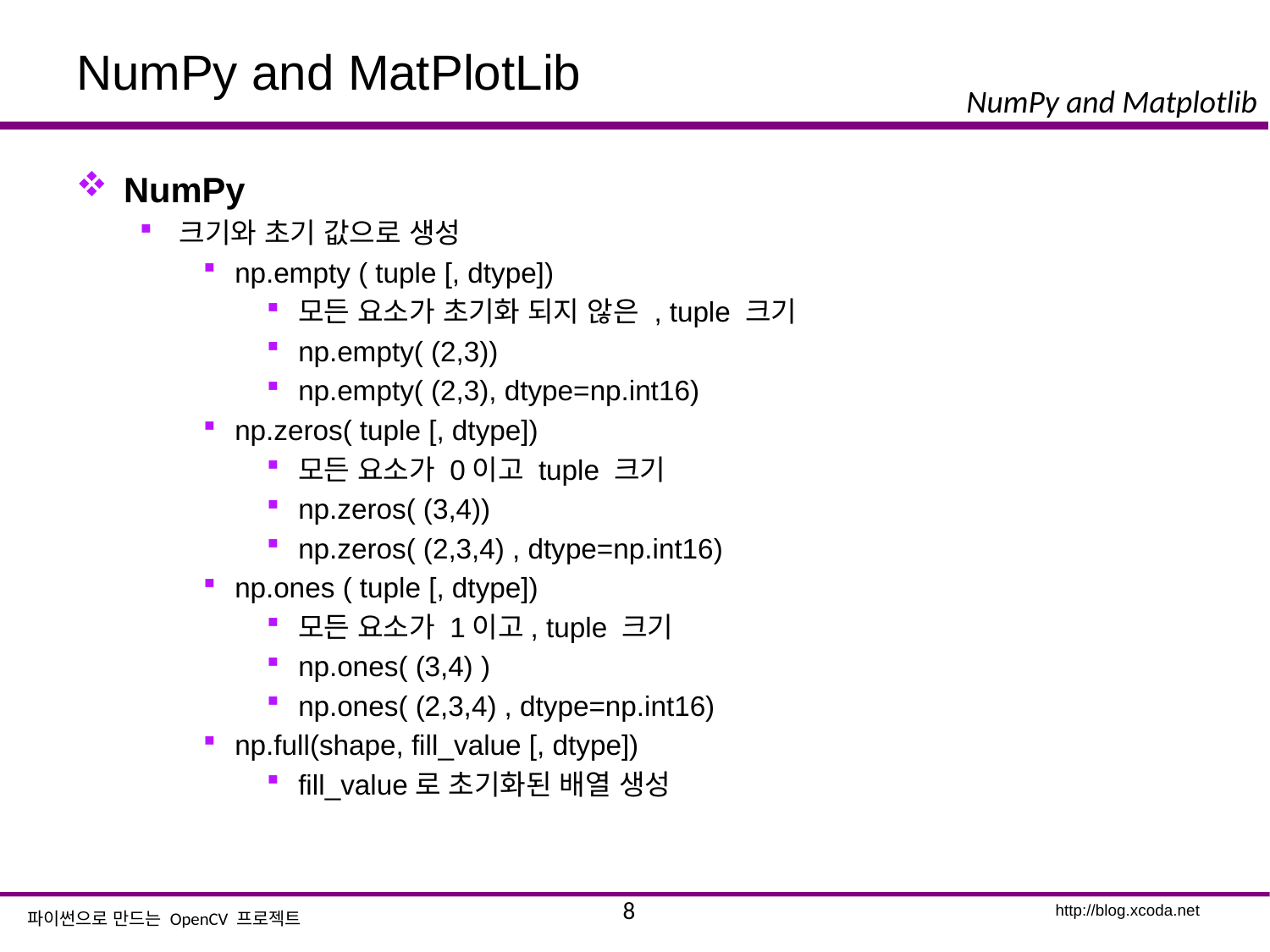

# NumPy and MatPlotLib
NumPy
크기와 초기 값으로 생성
np.empty ( tuple [, dtype])
모든 요소가 초기화 되지 않은 , tuple 크기
np.empty( (2,3))
np.empty( (2,3), dtype=np.int16)
np.zeros( tuple [, dtype])
모든 요소가 0이고 tuple 크기
np.zeros( (3,4))
np.zeros( (2,3,4) , dtype=np.int16)
np.ones ( tuple [, dtype])
모든 요소가 1이고, tuple 크기
np.ones( (3,4) )
np.ones( (2,3,4) , dtype=np.int16)
np.full(shape, fill_value [, dtype])
fill_value로 초기화된 배열 생성